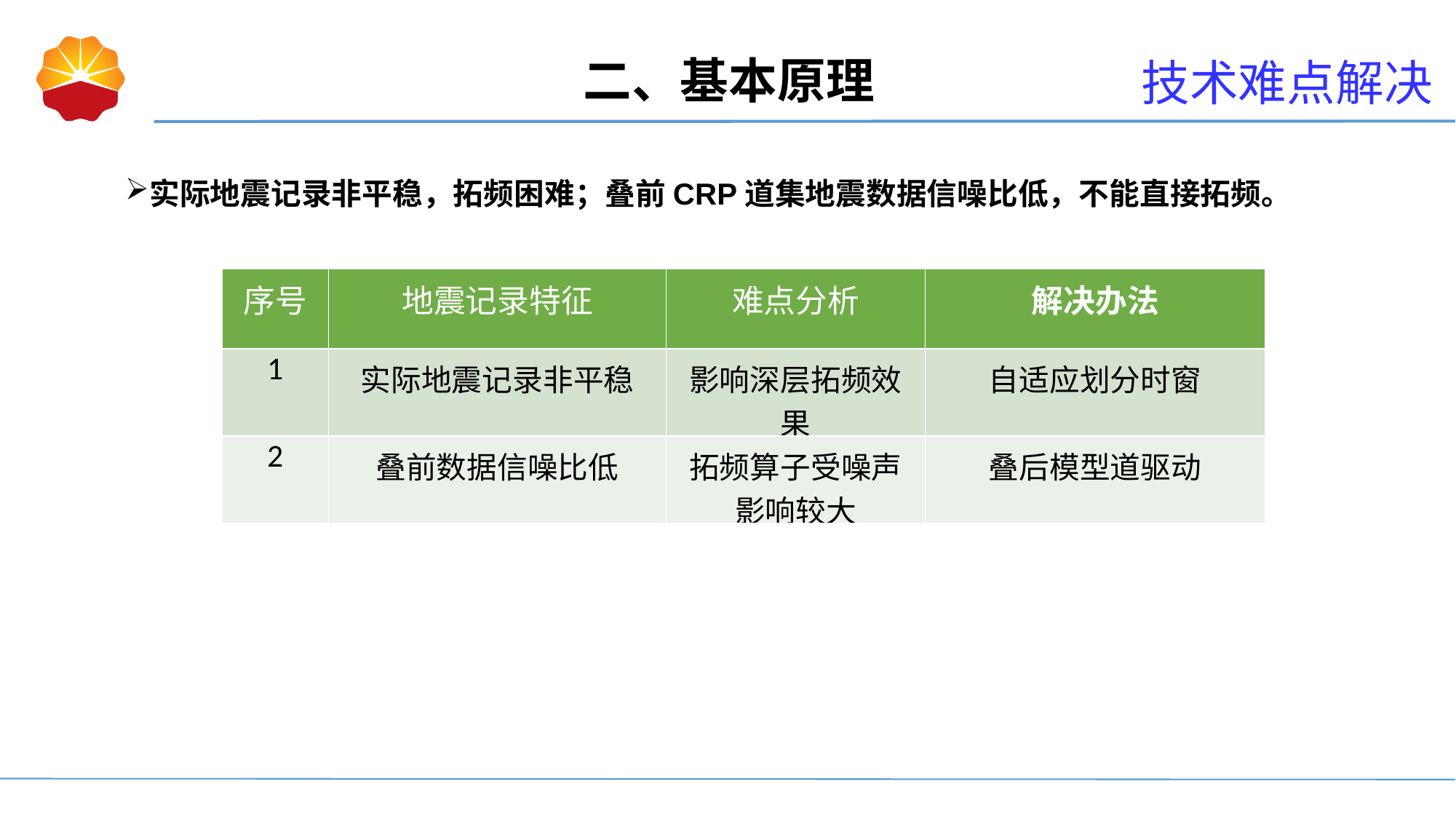

技术难点解决
二、基本原理
实际地震记录非平稳，拓频困难；叠前CRP道集地震数据信噪比低，不能直接拓频。
| 序号 | 地震记录特征 | 难点分析 | 解决办法 |
| --- | --- | --- | --- |
| 1 | 实际地震记录非平稳 | 影响深层拓频效果 | 自适应划分时窗 |
| 2 | 叠前数据信噪比低 | 拓频算子受噪声影响较大 | 叠后模型道驱动 |